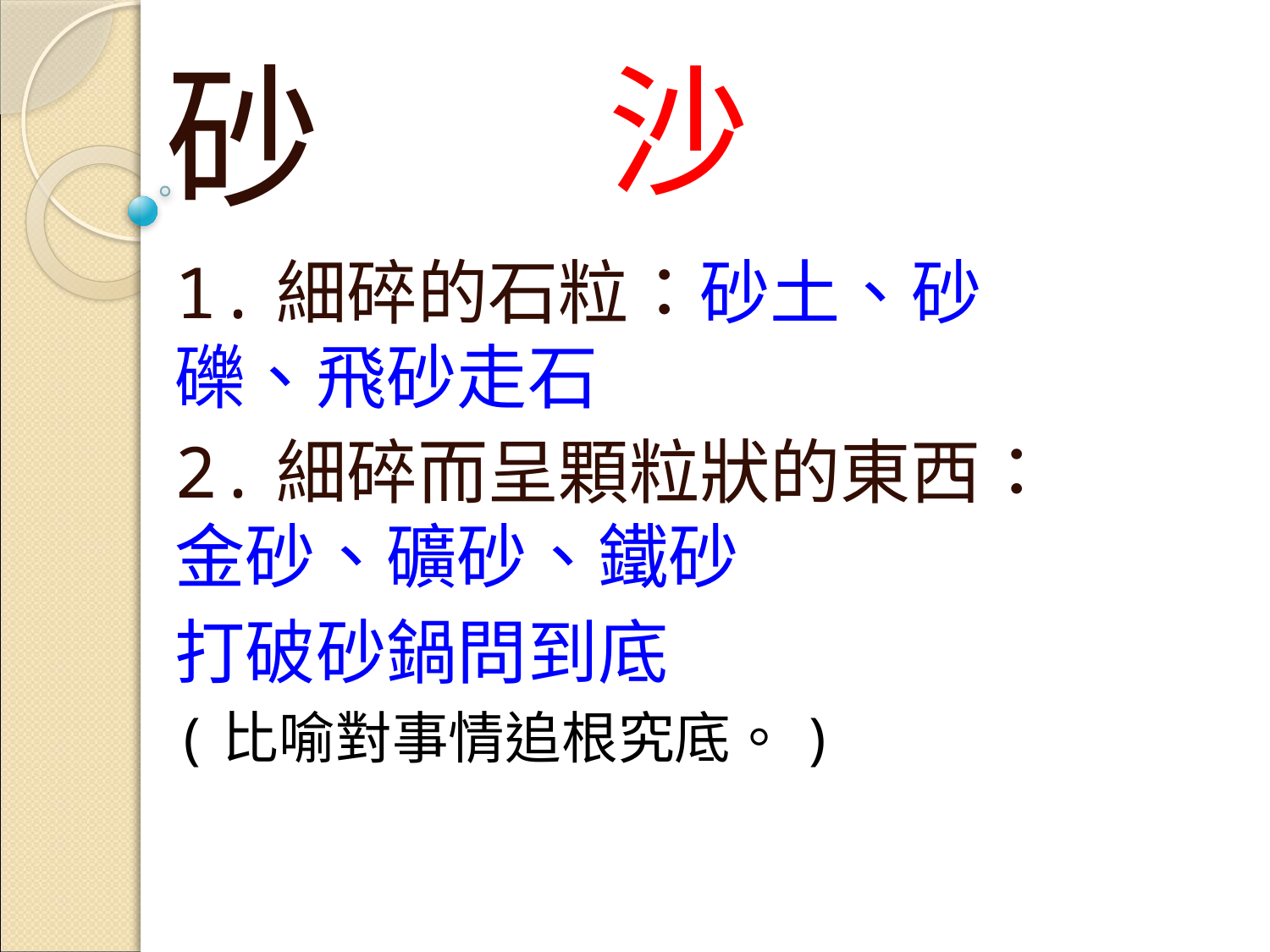

砂
# 沙
1.細碎的石粒：砂土、砂礫、飛砂走石
2.細碎而呈顆粒狀的東西：金砂、礦砂、鐵砂
打破砂鍋問到底
(比喻對事情追根究底。)